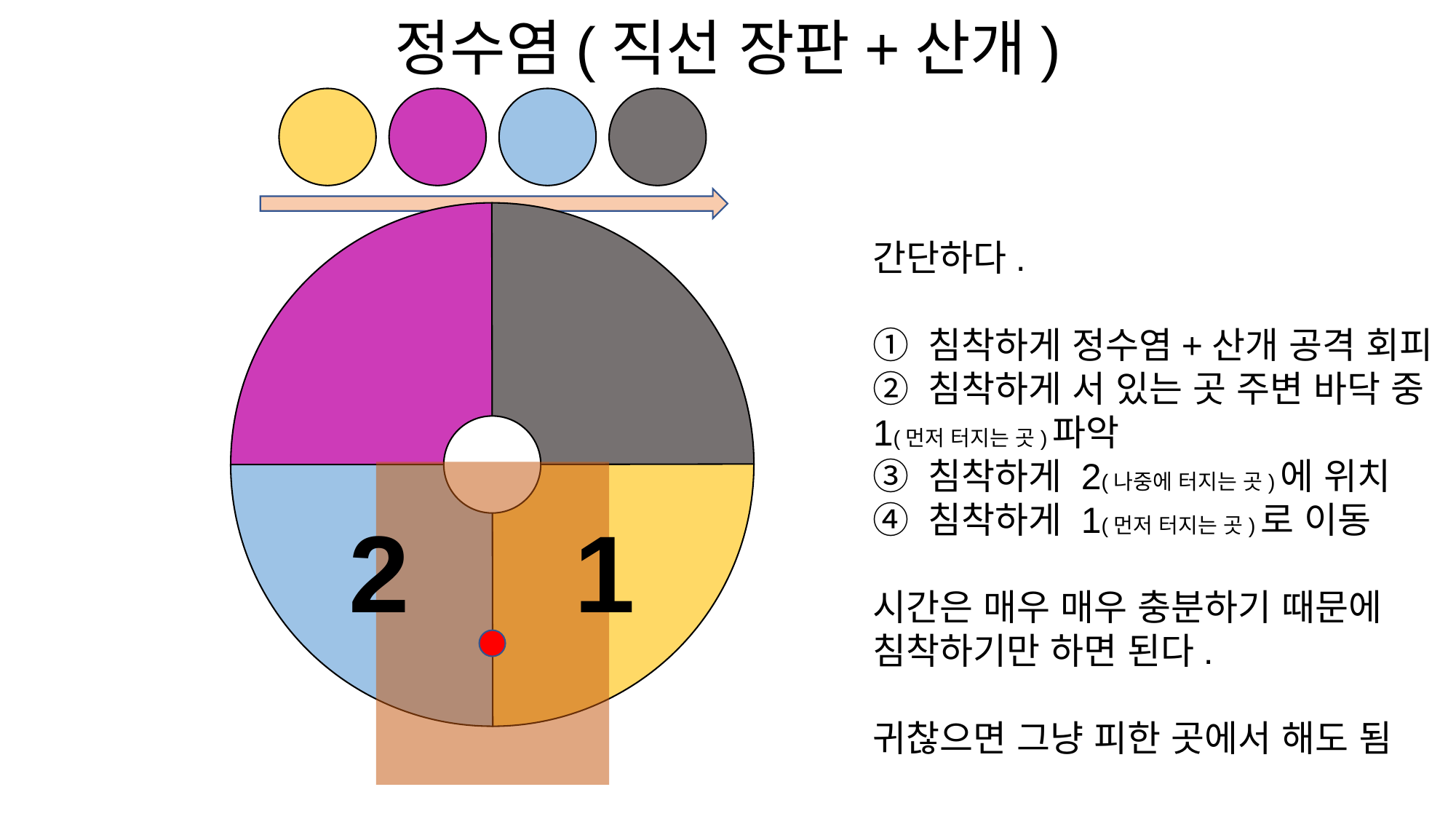

정수염(직선 장판+산개)

간단하다.

① 침착하게 정수염+산개 공격 회피
② 침착하게 서 있는 곳 주변 바닥 중
1(먼저 터지는 곳)파악
③ 침착하게 2(나중에 터지는 곳)에 위치
④ 침착하게 1(먼저 터지는 곳)로 이동

시간은 매우 매우 충분하기 때문에
침착하기만 하면 된다.

귀찮으면 그냥 피한 곳에서 해도 됨

2
1